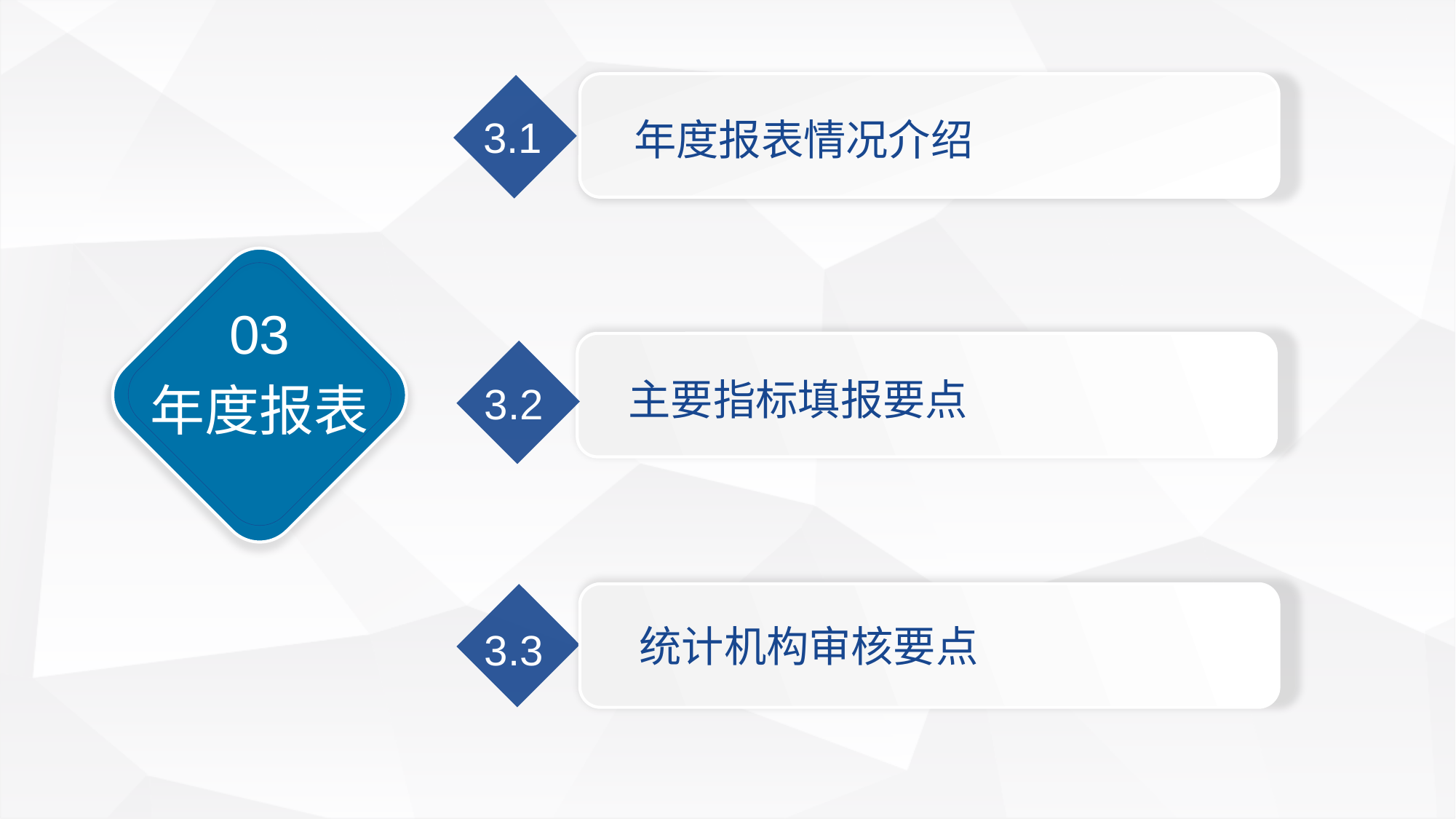

年度报表情况介绍

3.1

03

主要指标填报要点

3.2
年度报表

统计机构审核要点

3.3
89